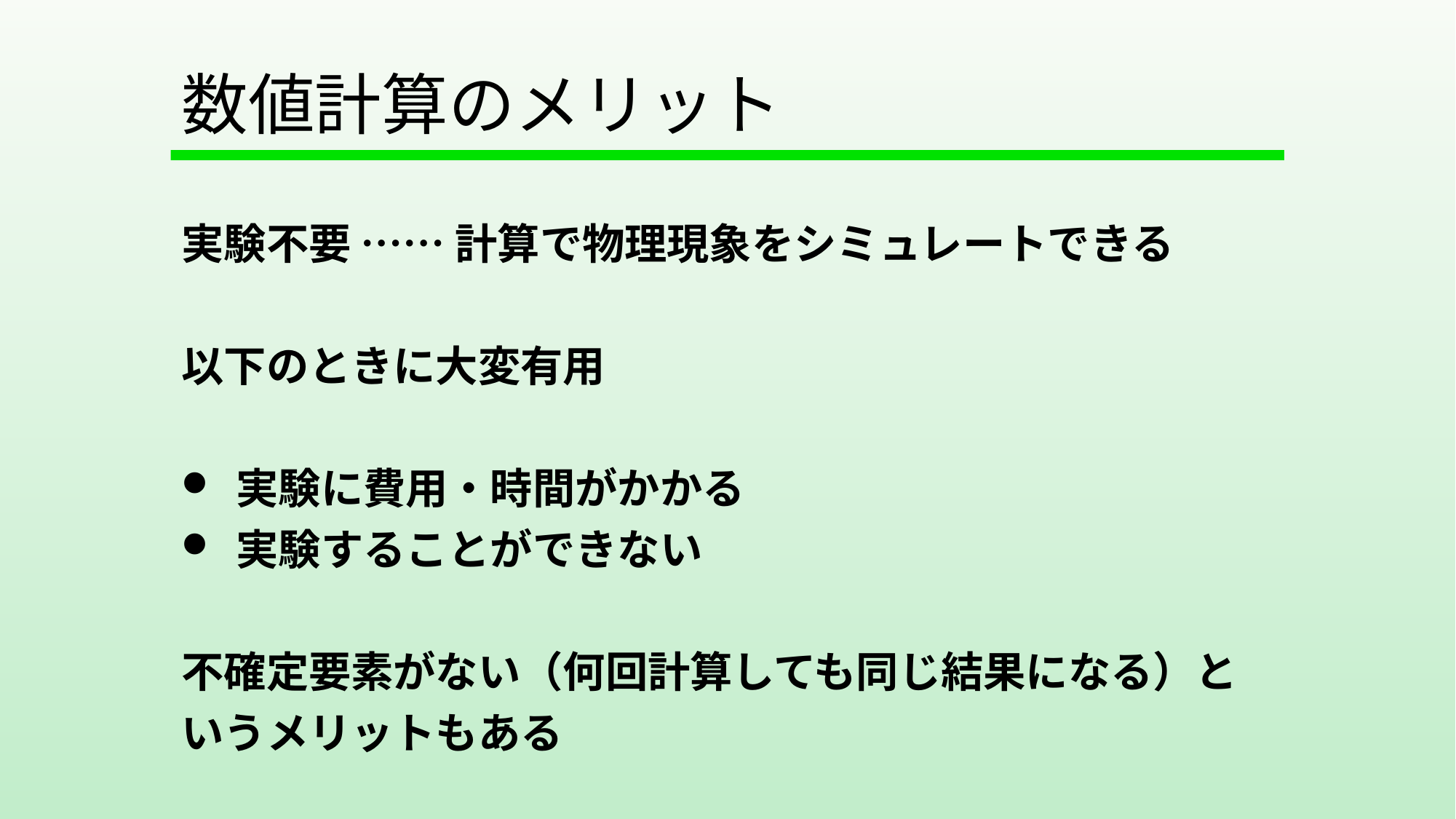

# 数値計算のメリット
実験不要 ⋯⋯ 計算で物理現象をシミュレートできる

以下のときに大変有用

実験に費用・時間がかかる
実験することができない

不確定要素がない（何回計算しても同じ結果になる）というメリットもある